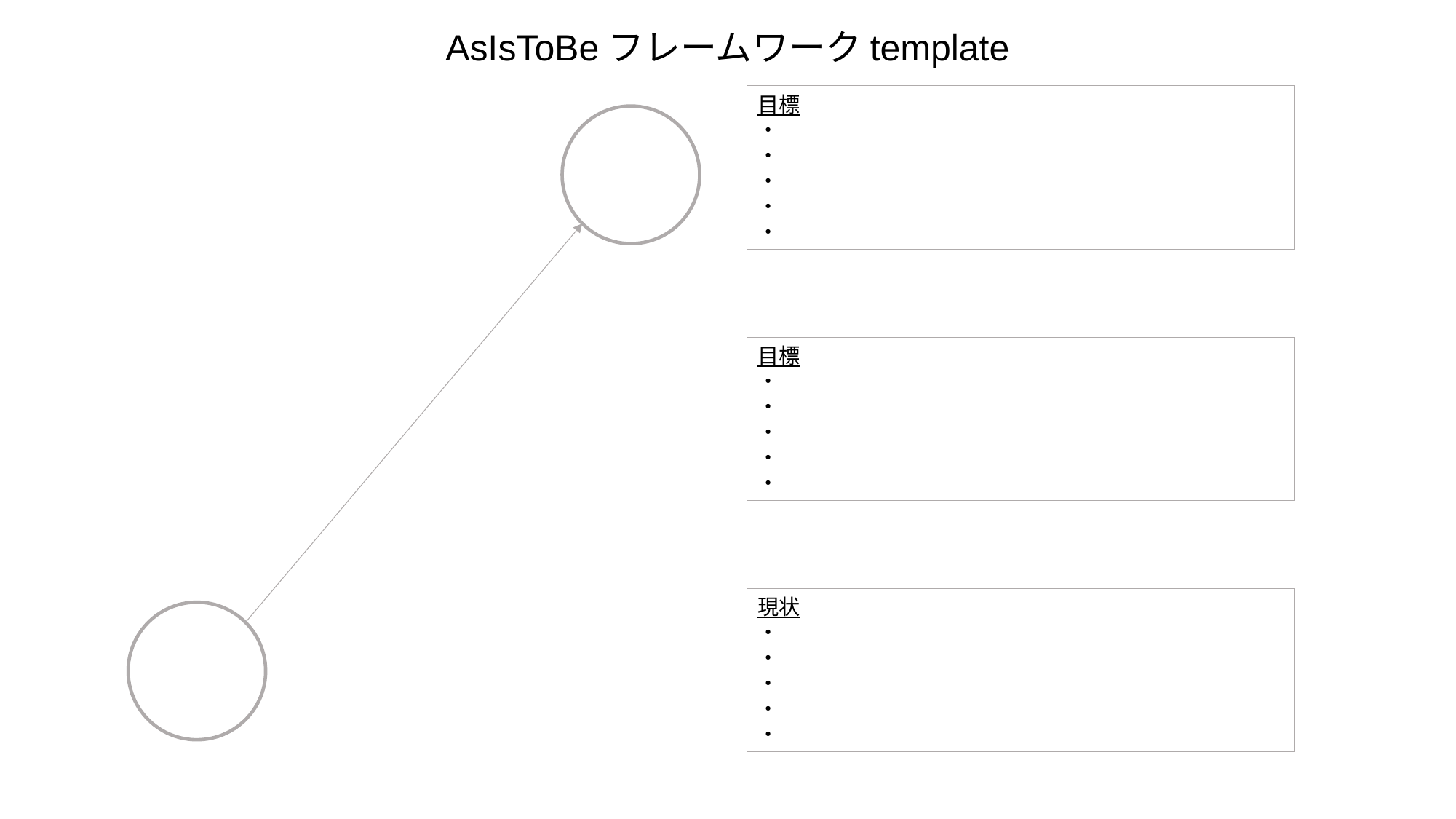

# AsIsToBeフレームワークtemplate
目標
・
・
・
・
・

目標
・
・
・
・
・
現状
・
・
・
・
・